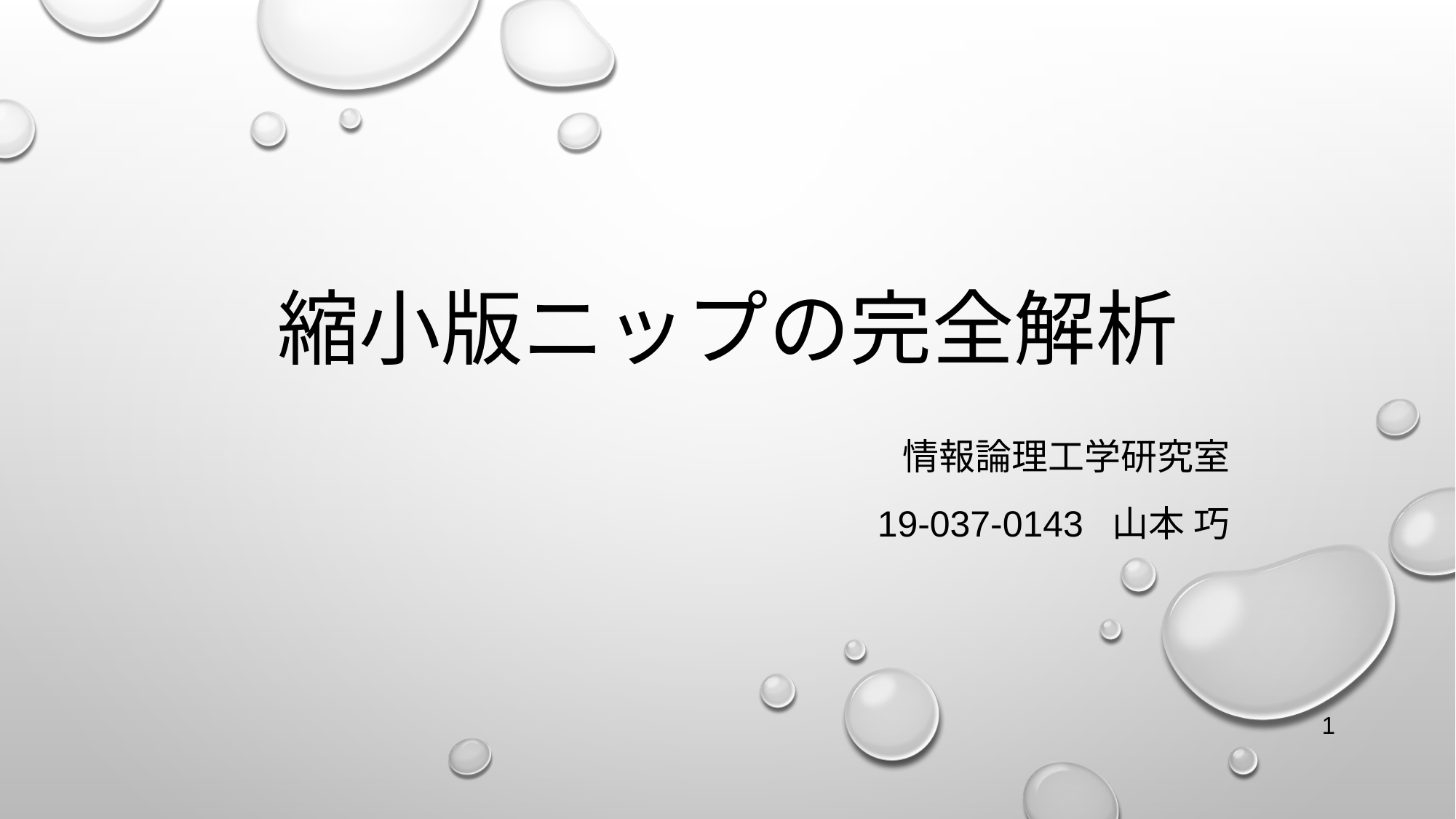

# 縮小版ニップの完全解析
情報論理工学研究室
19-037-0143  山本 巧
1